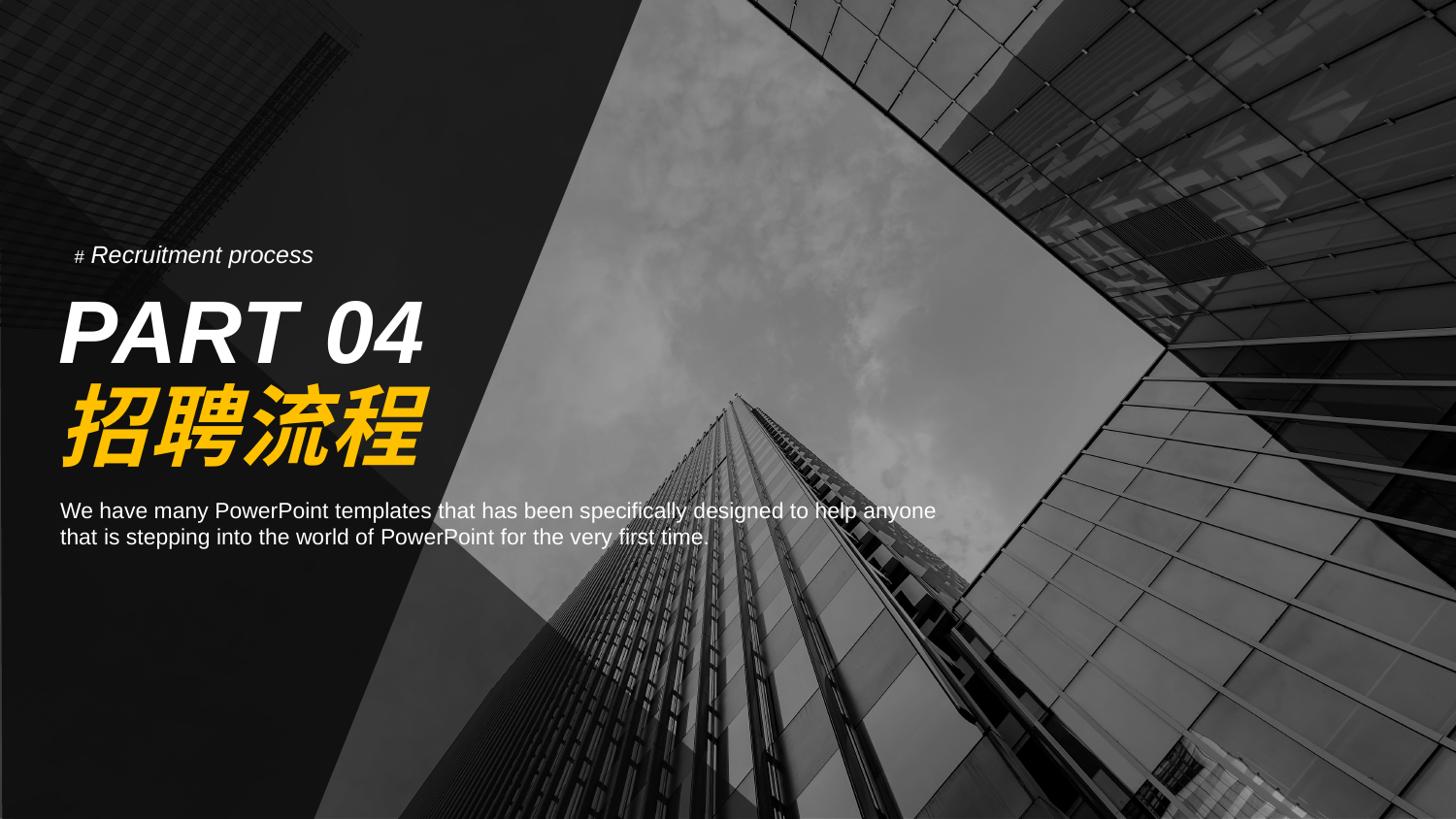

# Recruitment process
PART 04
招聘流程
We have many PowerPoint templates that has been specifically designed to help anyone that is stepping into the world of PowerPoint for the very first time.